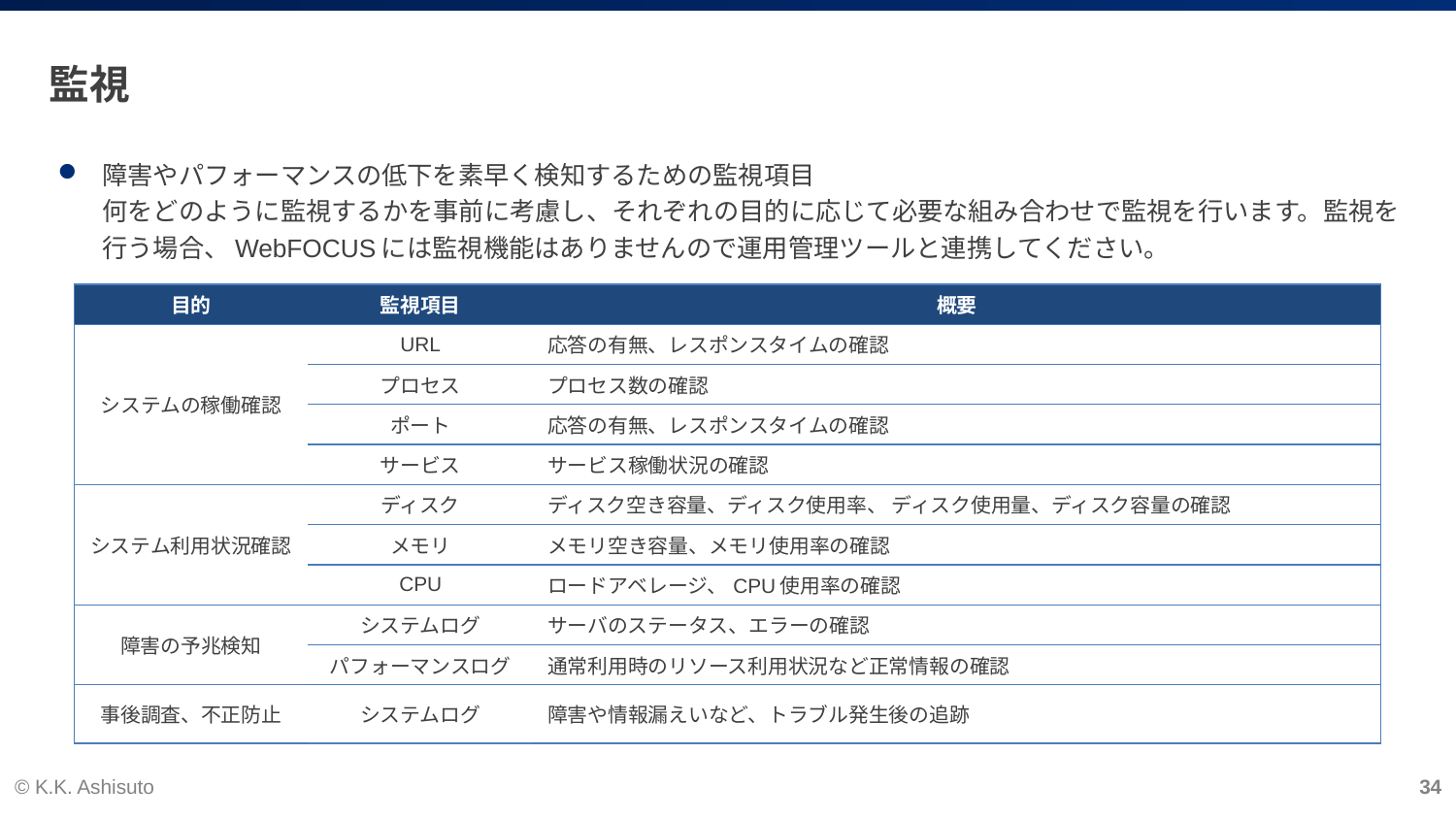

# 監視
障害やパフォーマンスの低下を素早く検知するための監視項目
何をどのように監視するかを事前に考慮し、それぞれの目的に応じて必要な組み合わせで監視を行います。監視を行う場合、WebFOCUSには監視機能はありませんので運用管理ツールと連携してください。
| 目的 | 監視項目 | 概要 |
| --- | --- | --- |
| システムの稼働確認 | URL | 応答の有無、レスポンスタイムの確認 |
|  | プロセス | プロセス数の確認 |
|  | ポート | 応答の有無、レスポンスタイムの確認 |
|  | サービス | サービス稼働状況の確認 |
| システム利用状況確認 | ディスク | ディスク空き容量、ディスク使用率、 ディスク使用量、ディスク容量の確認 |
|  | メモリ | メモリ空き容量、メモリ使用率の確認 |
|  | CPU | ロードアベレージ、CPU使用率の確認 |
| 障害の予兆検知 | システムログ | サーバのステータス、エラーの確認 |
|  | パフォーマンスログ | 通常利用時のリソース利用状況など正常情報の確認 |
| 事後調査、不正防止 | システムログ | 障害や情報漏えいなど、トラブル発生後の追跡 |
© K.K. Ashisuto
34